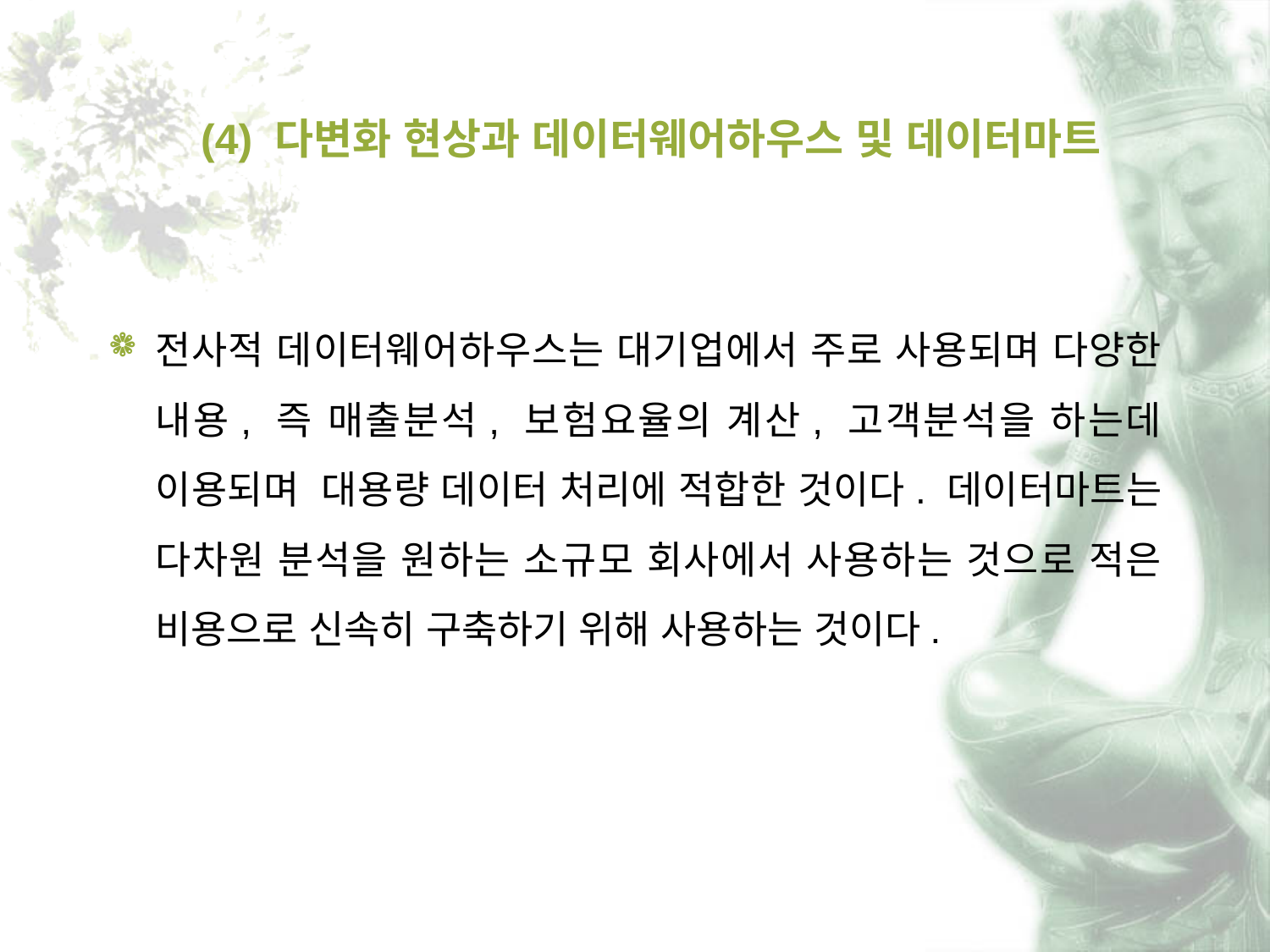

# (4) 다변화 현상과 데이터웨어하우스 및 데이터마트
전사적 데이터웨어하우스는 대기업에서 주로 사용되며 다양한 내용, 즉 매출분석, 보험요율의 계산, 고객분석을 하는데 이용되며  대용량 데이터 처리에 적합한 것이다. 데이터마트는 다차원 분석을 원하는 소규모 회사에서 사용하는 것으로 적은 비용으로 신속히 구축하기 위해 사용하는 것이다.